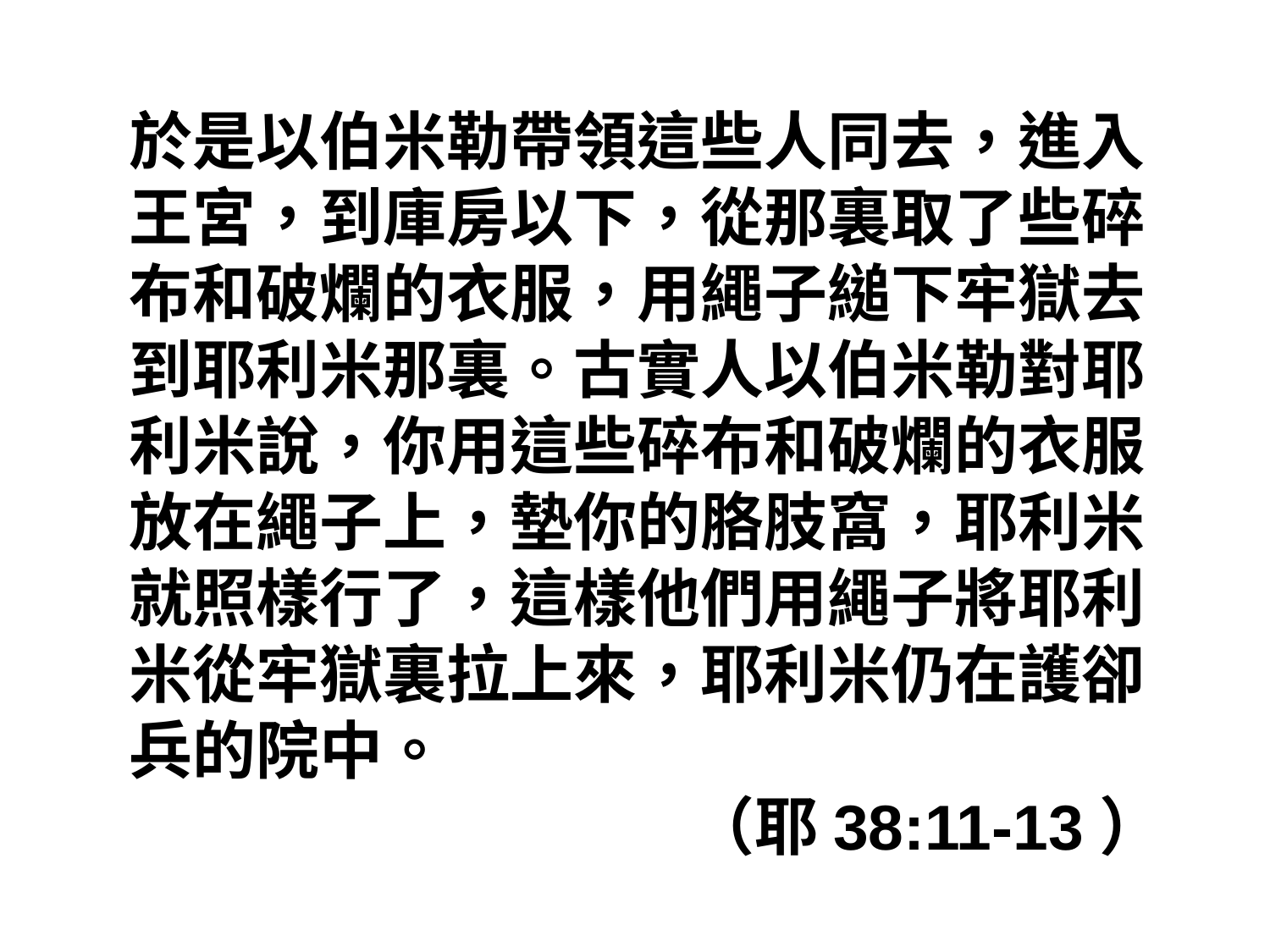

於是以伯米勒帶領這些人同去，進入王宮，到庫房以下，從那裏取了些碎布和破爛的衣服，用繩子縋下牢獄去到耶利米那裏。古實人以伯米勒對耶利米說，你用這些碎布和破爛的衣服放在繩子上，墊你的胳肢窩，耶利米就照樣行了，這樣他們用繩子將耶利米從牢獄裏拉上來，耶利米仍在護卻兵的院中。
                                      （耶38:11-13）